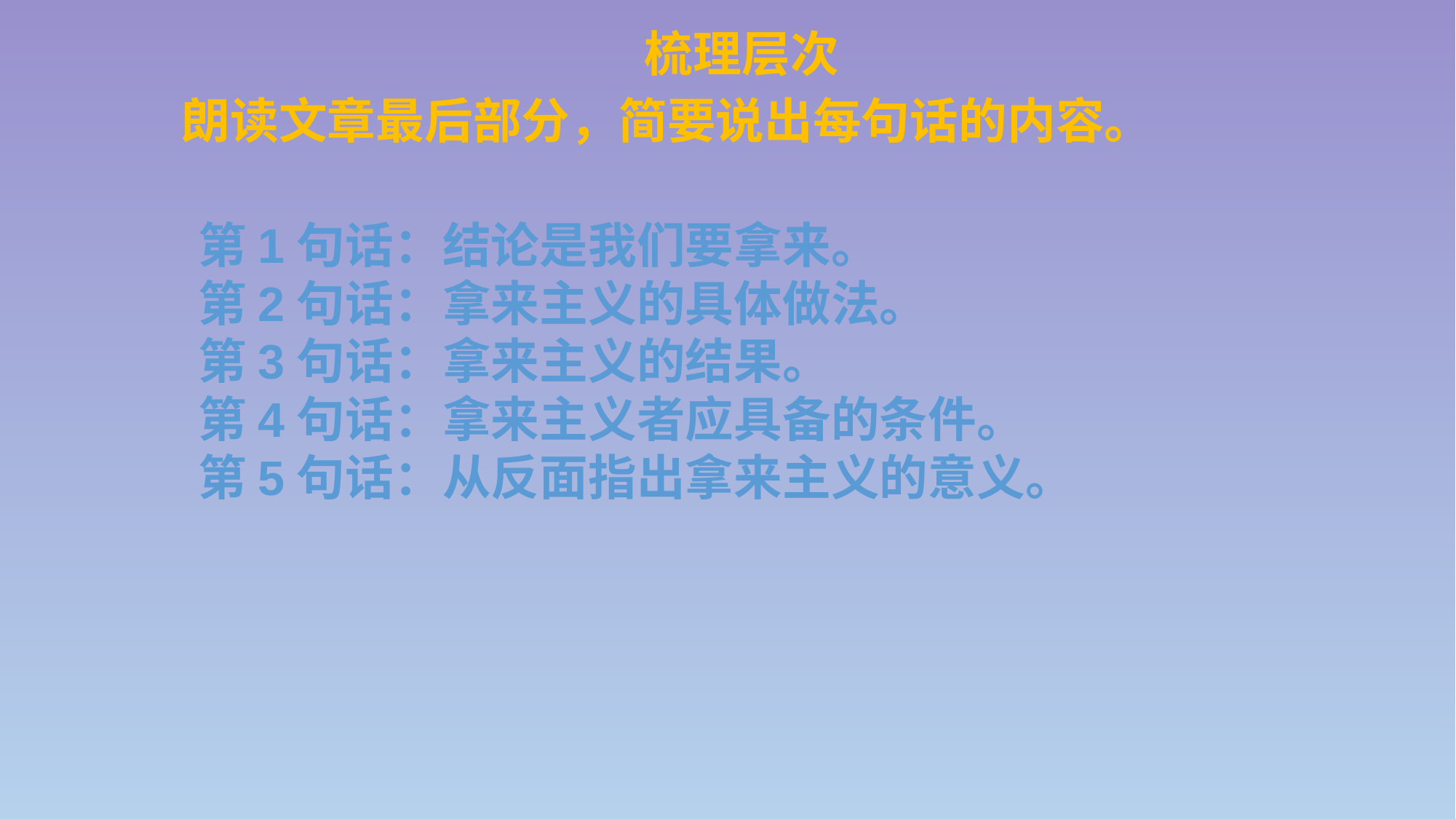

梳理层次
朗读文章最后部分，简要说出每句话的内容。
第1句话：结论是我们要拿来。
第2句话：拿来主义的具体做法。
第3句话：拿来主义的结果。
第4句话：拿来主义者应具备的条件。
第5句话：从反面指出拿来主义的意义。